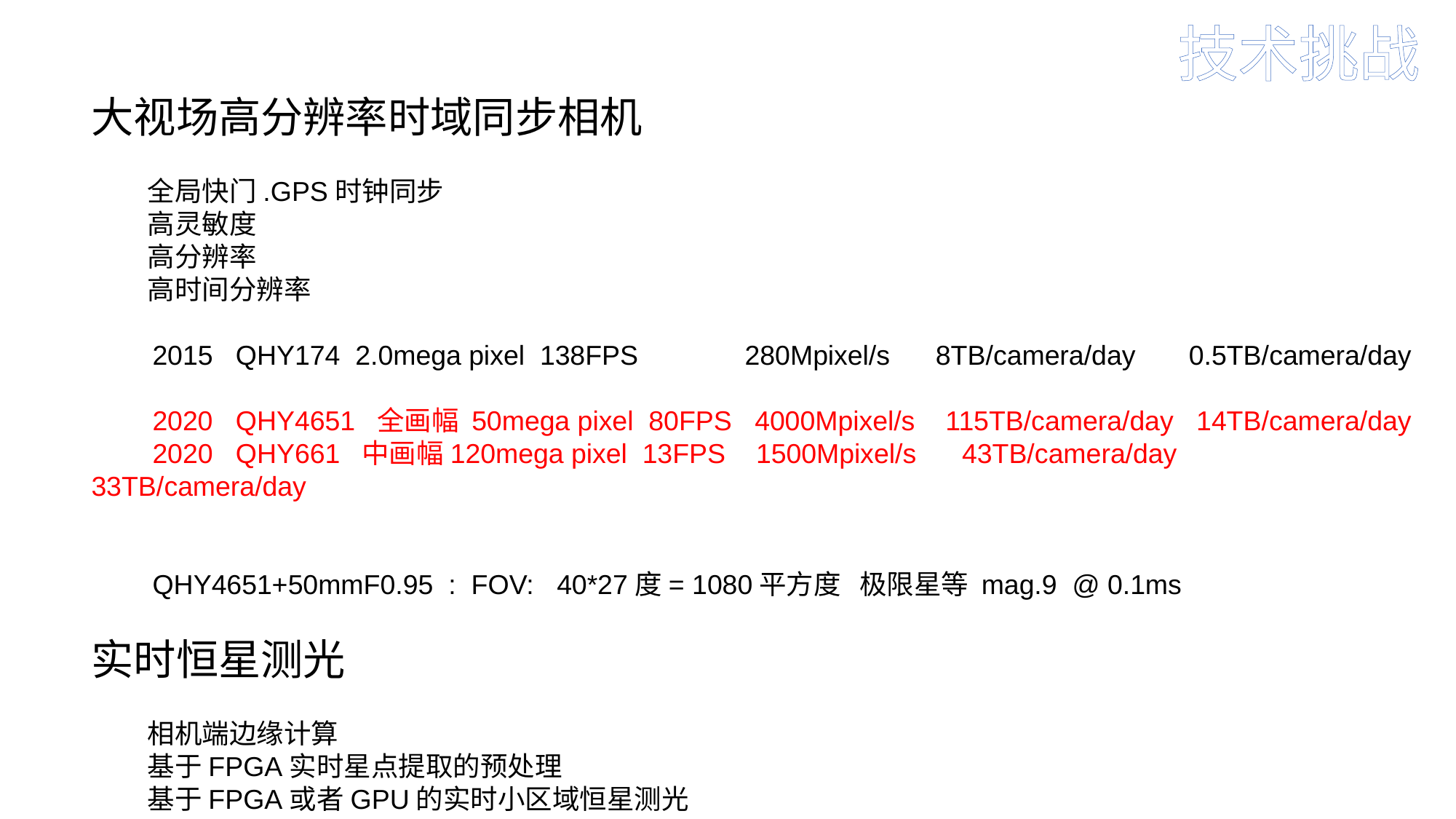

技术挑战

大视场高分辨率时域同步相机

        全局快门.GPS时钟同步
        高灵敏度
        高分辨率
        高时间分辨率

        2015   QHY174  2.0mega pixel  138FPS              280Mpixel/s      8TB/camera/day       0.5TB/camera/day
        2020   QHY4651  全画幅 50mega pixel  80FPS   4000Mpixel/s    115TB/camera/day   14TB/camera/day
        2020   QHY661  中画幅120mega pixel  13FPS    1500Mpixel/s      43TB/camera/day    33TB/camera/day

        QHY4651+50mmF0.95  :  FOV:   40*27度= 1080平方度   极限星等 mag.9  @ 0.1ms

实时恒星测光

        相机端边缘计算
        基于FPGA实时星点提取的预处理
        基于FPGA或者GPU的实时小区域恒星测光